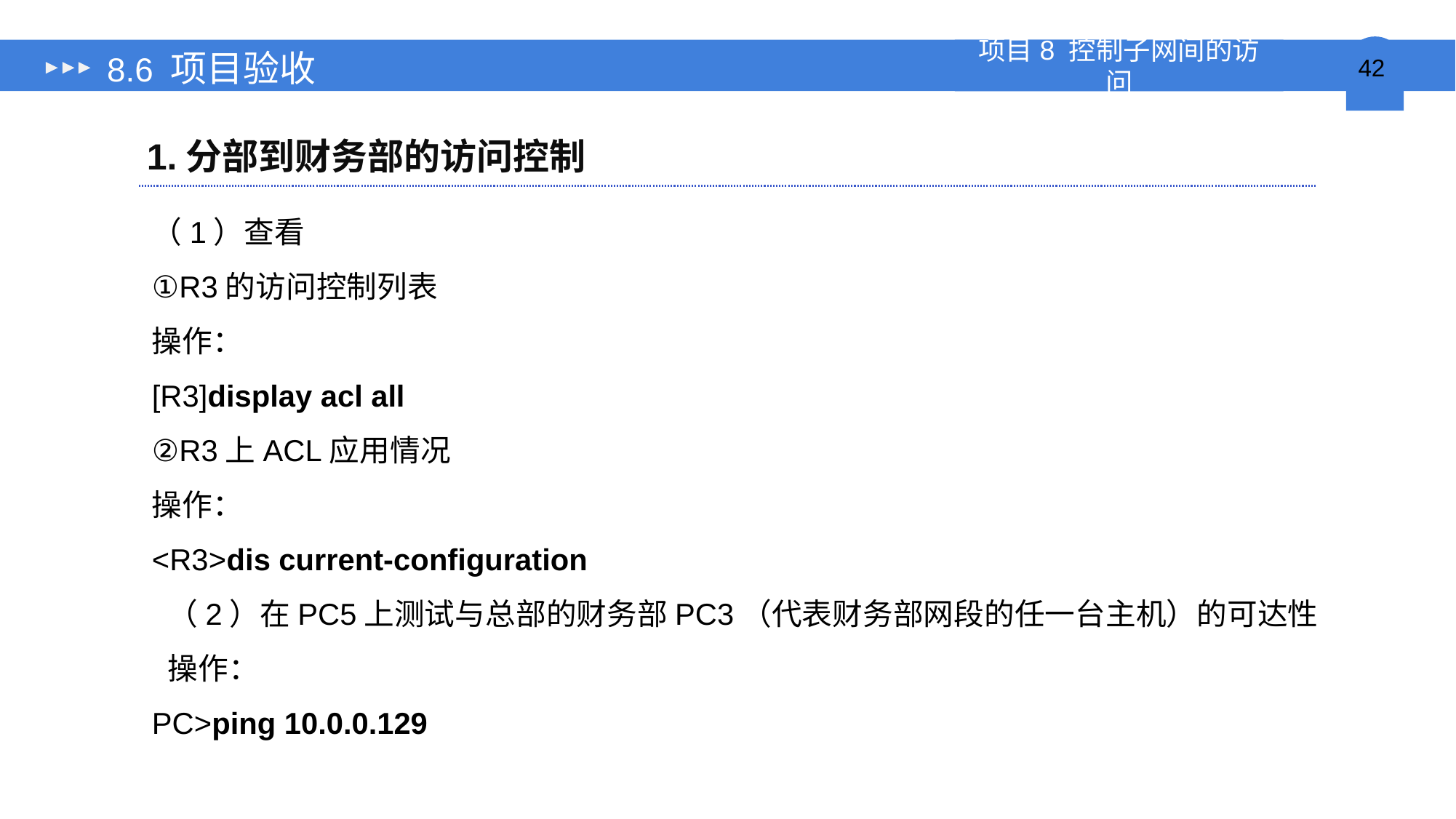

# 8.6 项目验收
1.分部到财务部的访问控制

（1）查看
①R3的访问控制列表
操作：
[R3]display acl all
②R3上ACL应用情况
操作：
<R3>dis current-configuration
（2）在PC5上测试与总部的财务部PC3（代表财务部网段的任一台主机）的可达性
操作：
PC>ping 10.0.0.129